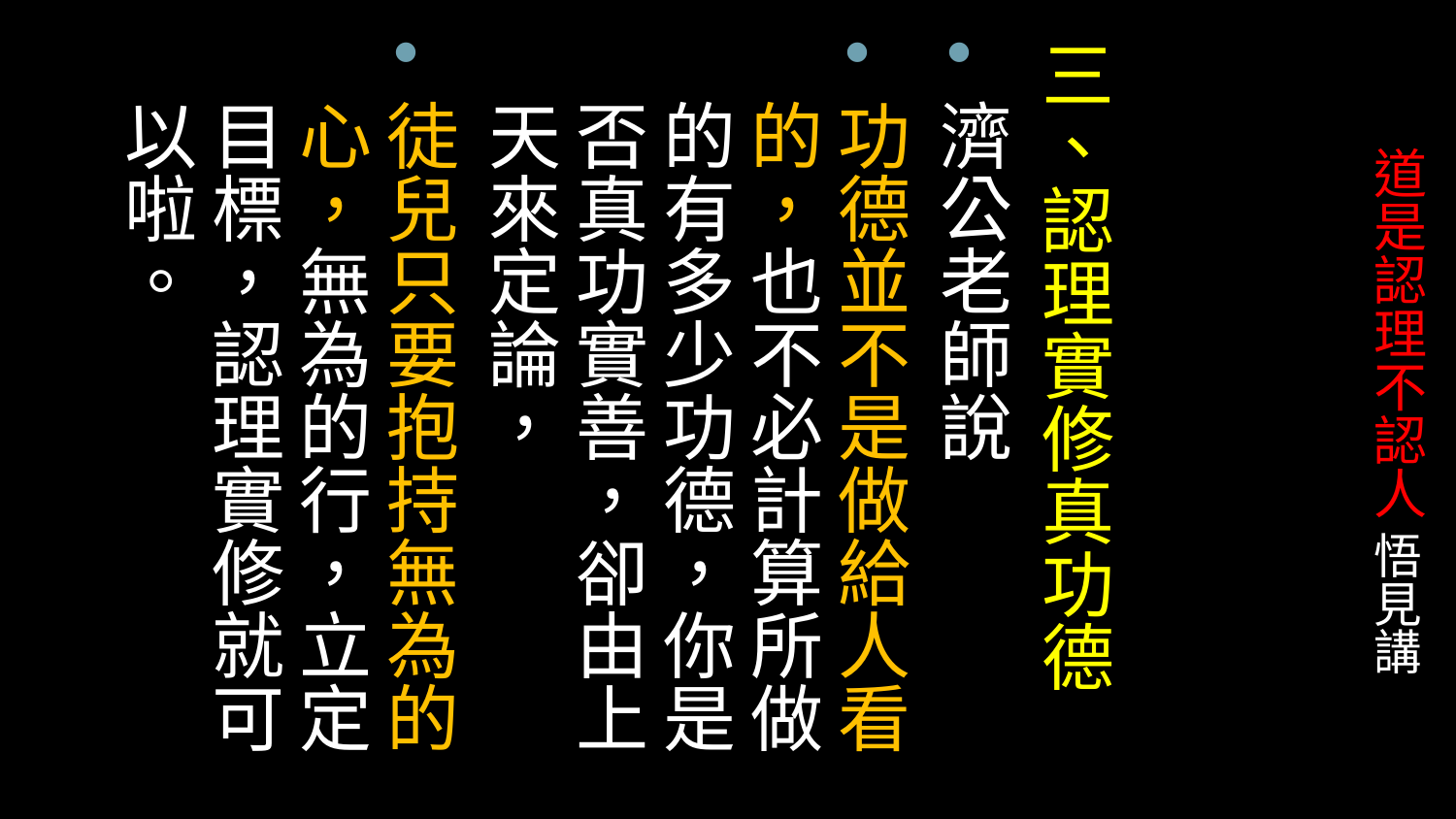

三、認理實修真功德
濟公老師說
功德並不是做給人看的，也不必計算所做的有多少功德，你是否真功實善，卻由上天來定論，
徒兒只要抱持無為的心，無為的行，立定目標，認理實修就可以啦。

# 道是認理不認人 悟見講